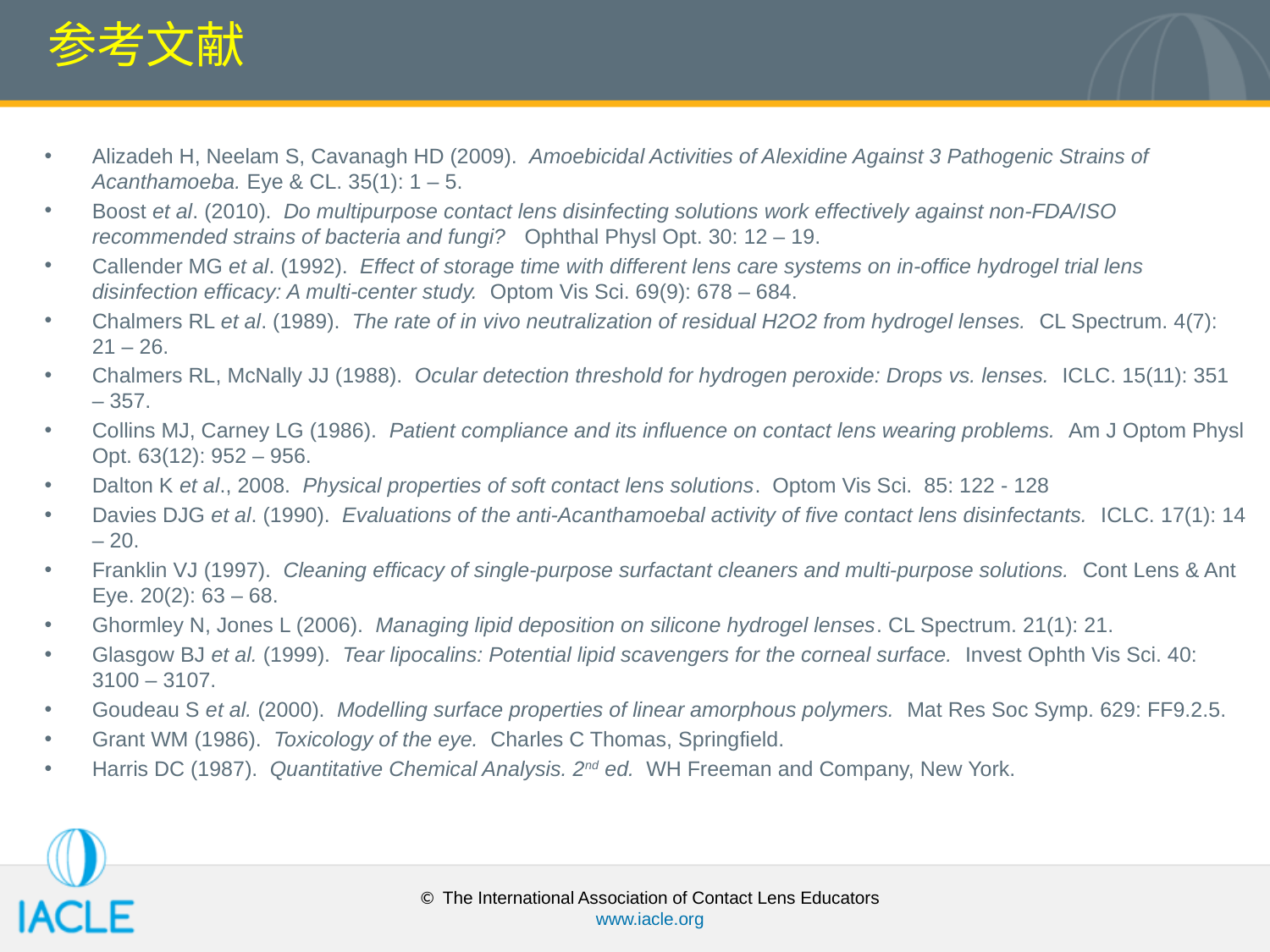

# 参考文献
Alizadeh H, Neelam S, Cavanagh HD (2009).  Amoebicidal Activities of Alexidine Against 3 Pathogenic Strains of Acanthamoeba. Eye & CL. 35(1): 1 – 5.
Boost et al. (2010).  Do multipurpose contact lens disinfecting solutions work effectively against non-FDA/ISO recommended strains of bacteria and fungi?   Ophthal Physl Opt. 30: 12 – 19.
Callender MG et al. (1992).  Effect of storage time with different lens care systems on in-office hydrogel trial lens disinfection efficacy: A multi-center study.  Optom Vis Sci. 69(9): 678 – 684.
Chalmers RL et al. (1989).  The rate of in vivo neutralization of residual H2O2 from hydrogel lenses.  CL Spectrum. 4(7): 21 – 26.
Chalmers RL, McNally JJ (1988).  Ocular detection threshold for hydrogen peroxide: Drops vs. lenses.  ICLC. 15(11): 351 – 357.
Collins MJ, Carney LG (1986).  Patient compliance and its influence on contact lens wearing problems.  Am J Optom Physl Opt. 63(12): 952 – 956.
Dalton K et al., 2008.  Physical properties of soft contact lens solutions.  Optom Vis Sci.  85: 122 - 128
Davies DJG et al. (1990).  Evaluations of the anti-Acanthamoebal activity of five contact lens disinfectants.  ICLC. 17(1): 14 – 20.
Franklin VJ (1997).  Cleaning efficacy of single-purpose surfactant cleaners and multi-purpose solutions.  Cont Lens & Ant Eye. 20(2): 63 – 68.
Ghormley N, Jones L (2006).  Managing lipid deposition on silicone hydrogel lenses. CL Spectrum. 21(1): 21.
Glasgow BJ et al. (1999).  Tear lipocalins: Potential lipid scavengers for the corneal surface.  Invest Ophth Vis Sci. 40: 3100 – 3107.
Goudeau S et al. (2000).  Modelling surface properties of linear amorphous polymers.  Mat Res Soc Symp. 629: FF9.2.5.
Grant WM (1986).  Toxicology of the eye.  Charles C Thomas, Springfield.
Harris DC (1987).  Quantitative Chemical Analysis. 2nd ed.  WH Freeman and Company, New York.

©  The International Association of Contact Lens Educators
www.iacle.org